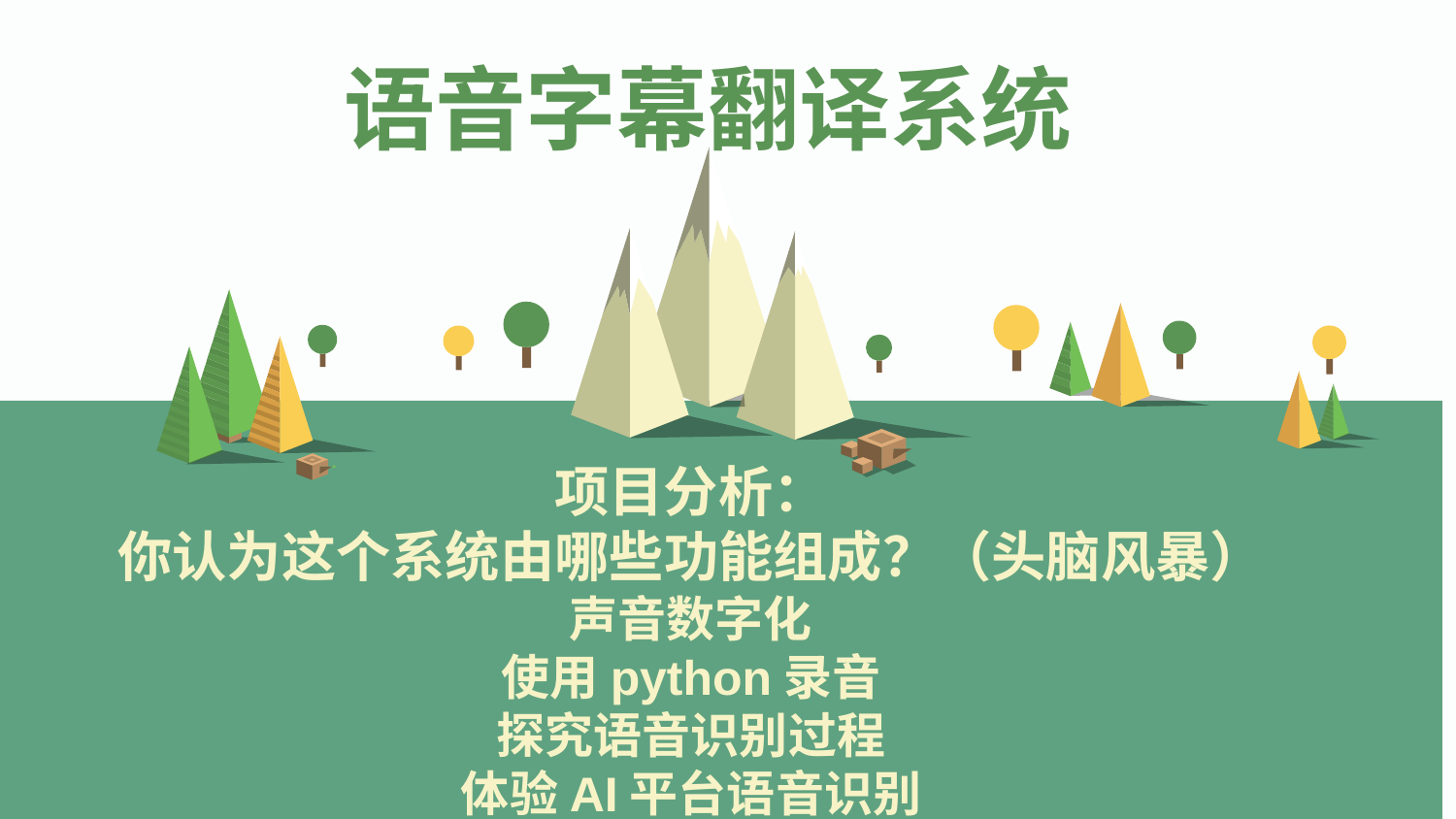

语音字幕翻译系统

项目分析：
你认为这个系统由哪些功能组成？（头脑风暴）
声音数字化
使用python录音
探究语音识别过程
体验AI平台语音识别